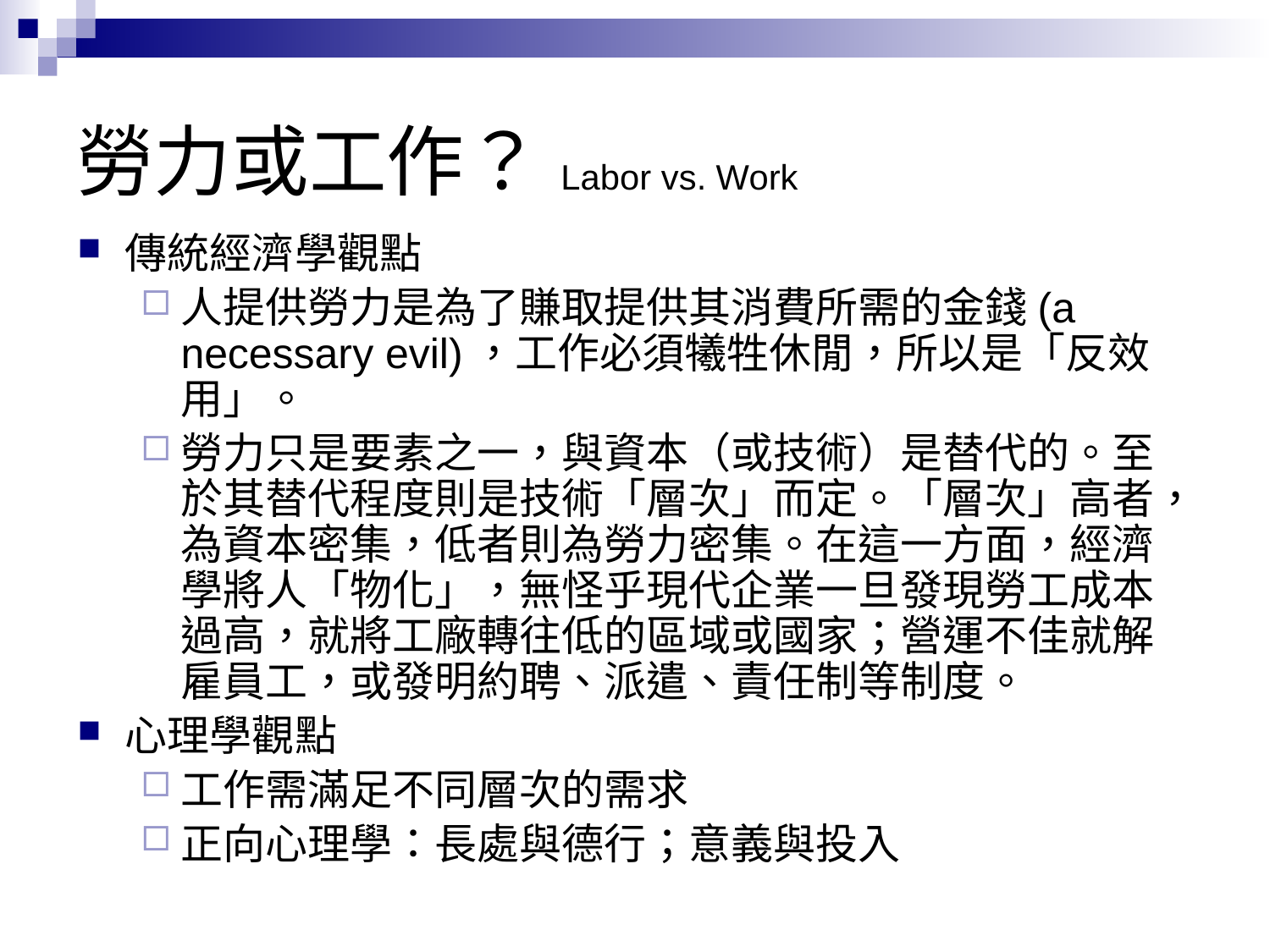

# 勞力或工作？Labor vs. Work
傳統經濟學觀點
人提供勞力是為了賺取提供其消費所需的金錢(a necessary evil)，工作必須犧牲休閒，所以是「反效用」。
勞力只是要素之一，與資本（或技術）是替代的。至於其替代程度則是技術「層次」而定。「層次」高者，為資本密集，低者則為勞力密集。在這一方面，經濟學將人「物化」，無怪乎現代企業一旦發現勞工成本過高，就將工廠轉往低的區域或國家；營運不佳就解雇員工，或發明約聘、派遣、責任制等制度。
心理學觀點
工作需滿足不同層次的需求
正向心理學：長處與德行；意義與投入